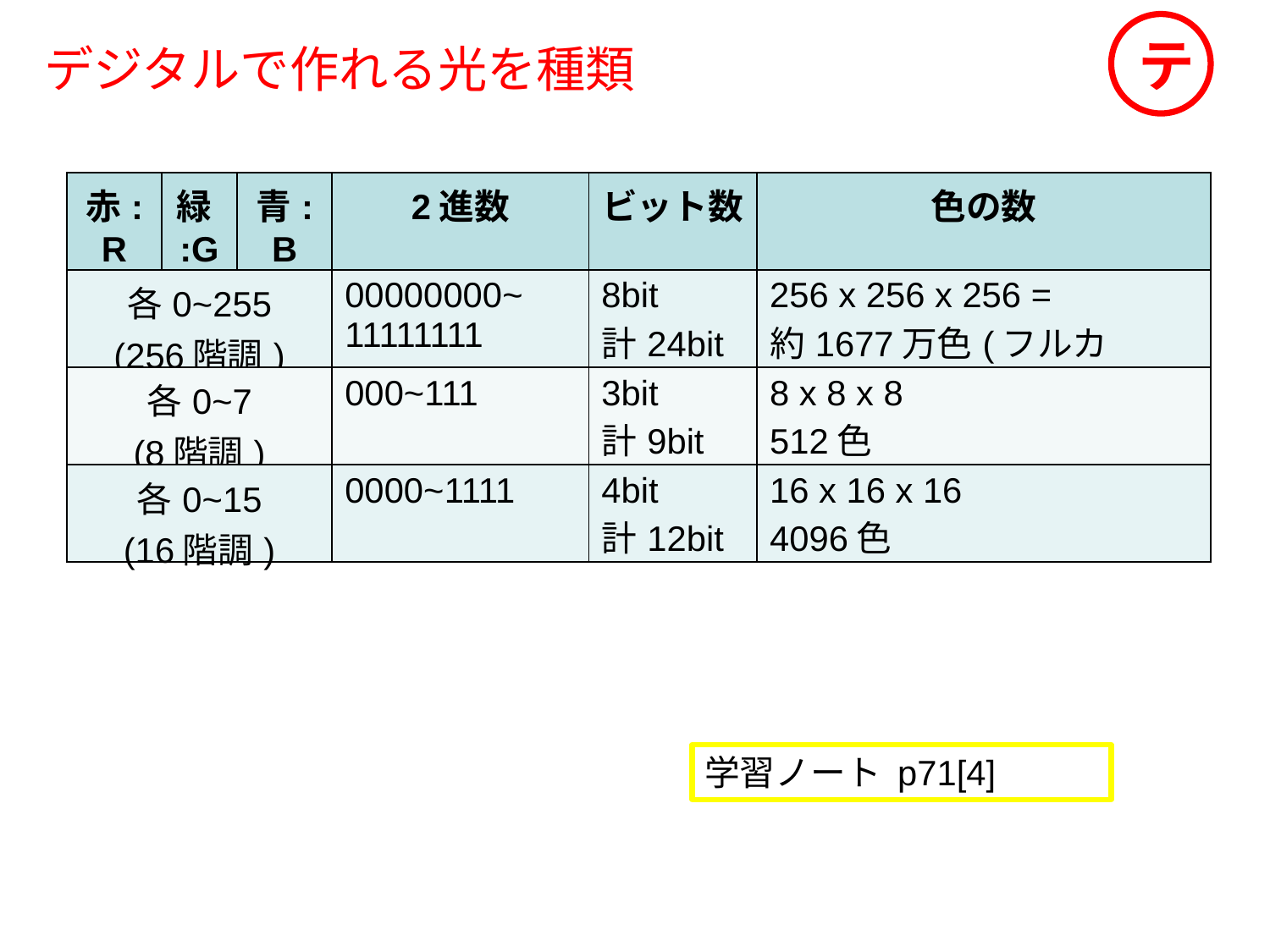

テ
デジタルで作れる光を種類
| 赤:R | 緑:G | 青:B | 2進数 | ビット数 | 色の数 |
| --- | --- | --- | --- | --- | --- |
| 各0~255 (256階調) |  |  | 00000000~ 11111111 | 8bit 計24bit | 256 x 256 x 256 = 約1677万色(フルカラー) |
| 各0~7 (8階調) |  |  | 000~111 | 3bit 計9bit | 8 x 8 x 8 512色 |
| 各0~15 (16階調) |  |  | 0000~1111 | 4bit 計12bit | 16 x 16 x 16 4096色 |
学習ノート p71[4]